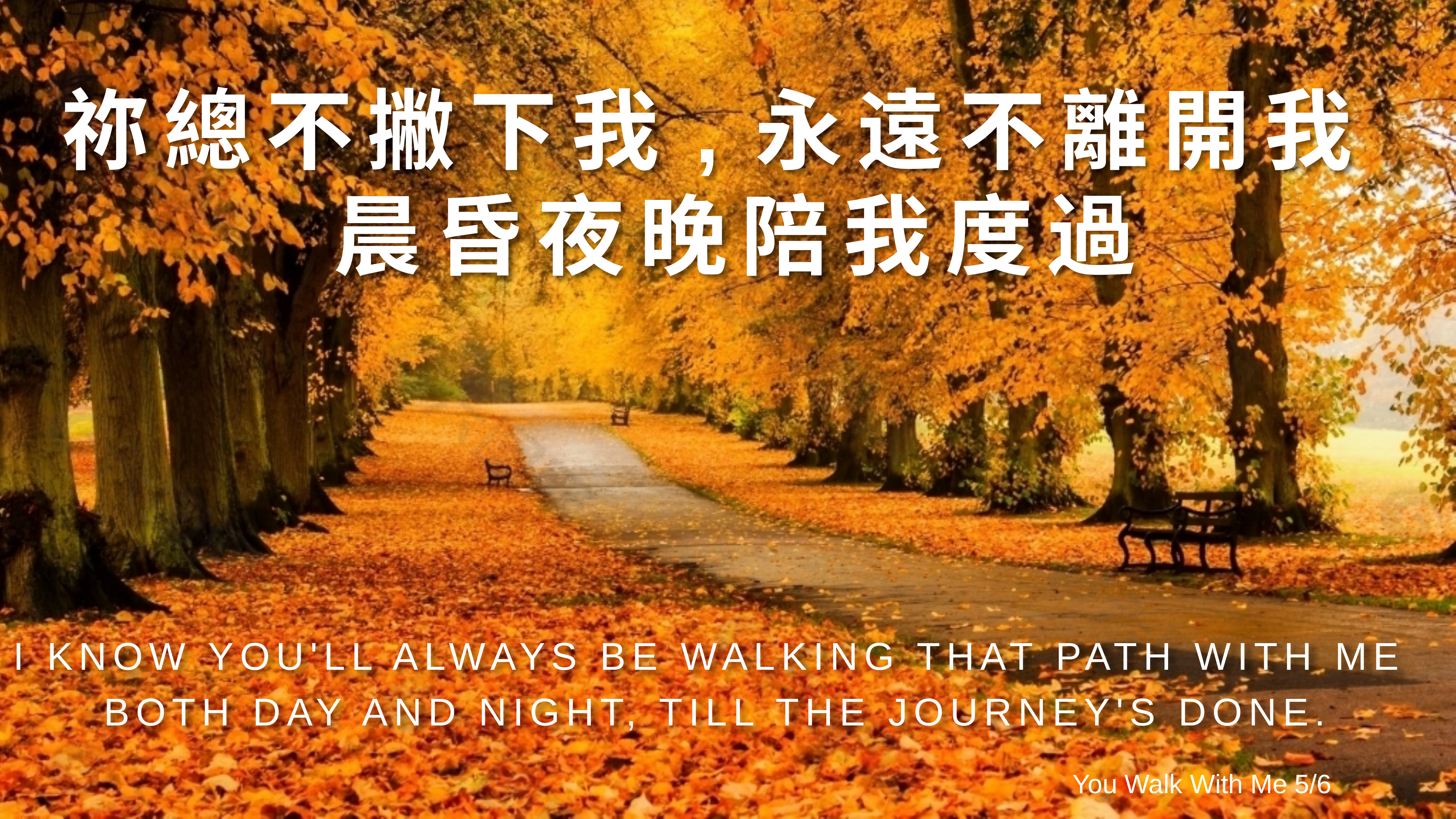

# 祢總不撇下我,永遠不離開我
 晨昏夜晚陪我度過
I know You'll always be Walking that path with me
 Both day and night, till the journey's done.
You Walk With Me 5/6